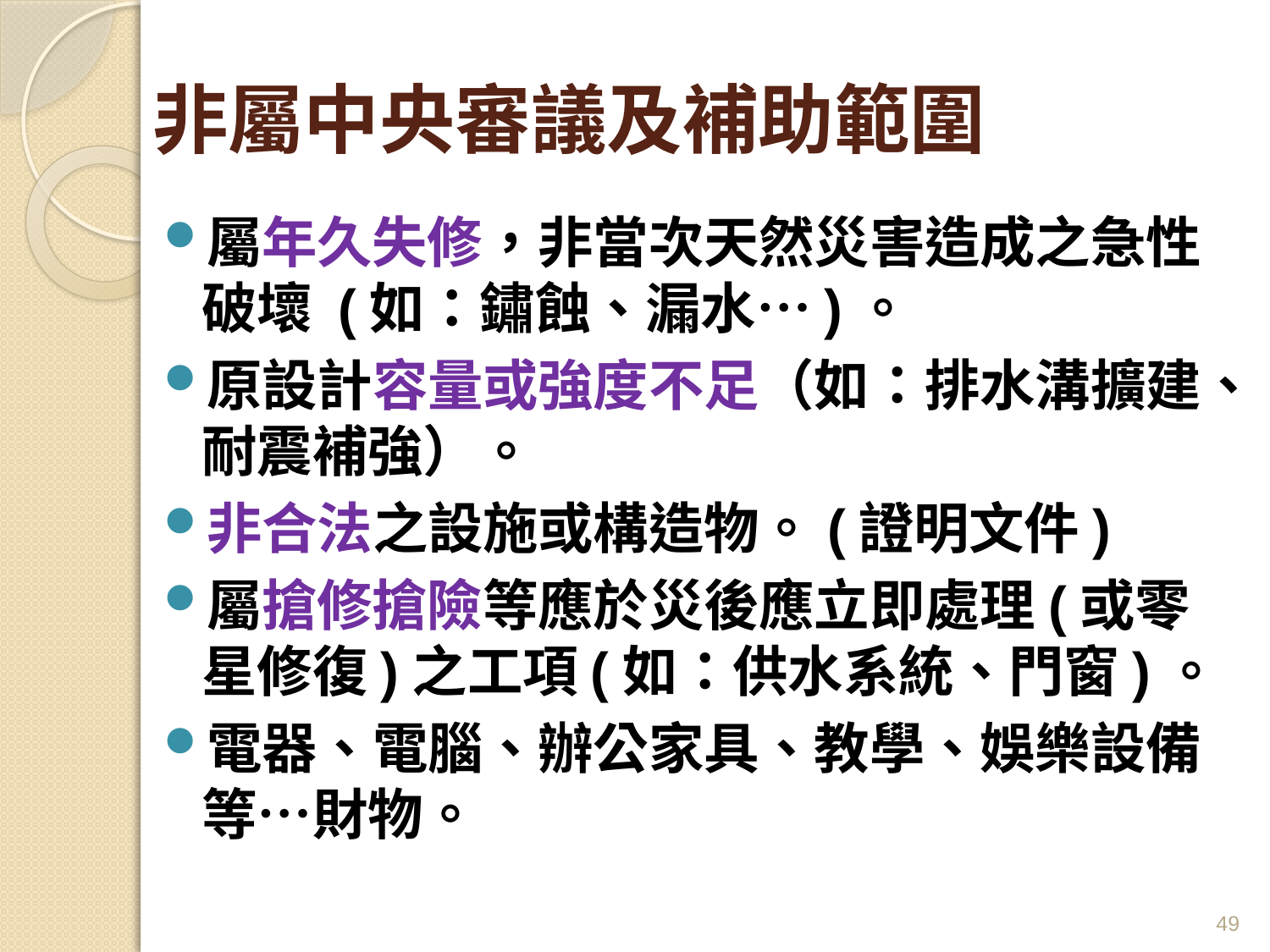

# 非屬中央審議及補助範圍
屬年久失修，非當次天然災害造成之急性破壞 (如：鏽蝕、漏水…)。
原設計容量或強度不足（如：排水溝擴建、耐震補強）。
非合法之設施或構造物。(證明文件)
屬搶修搶險等應於災後應立即處理(或零星修復)之工項(如：供水系統、門窗)。
電器、電腦、辦公家具、教學、娛樂設備等…財物。

49